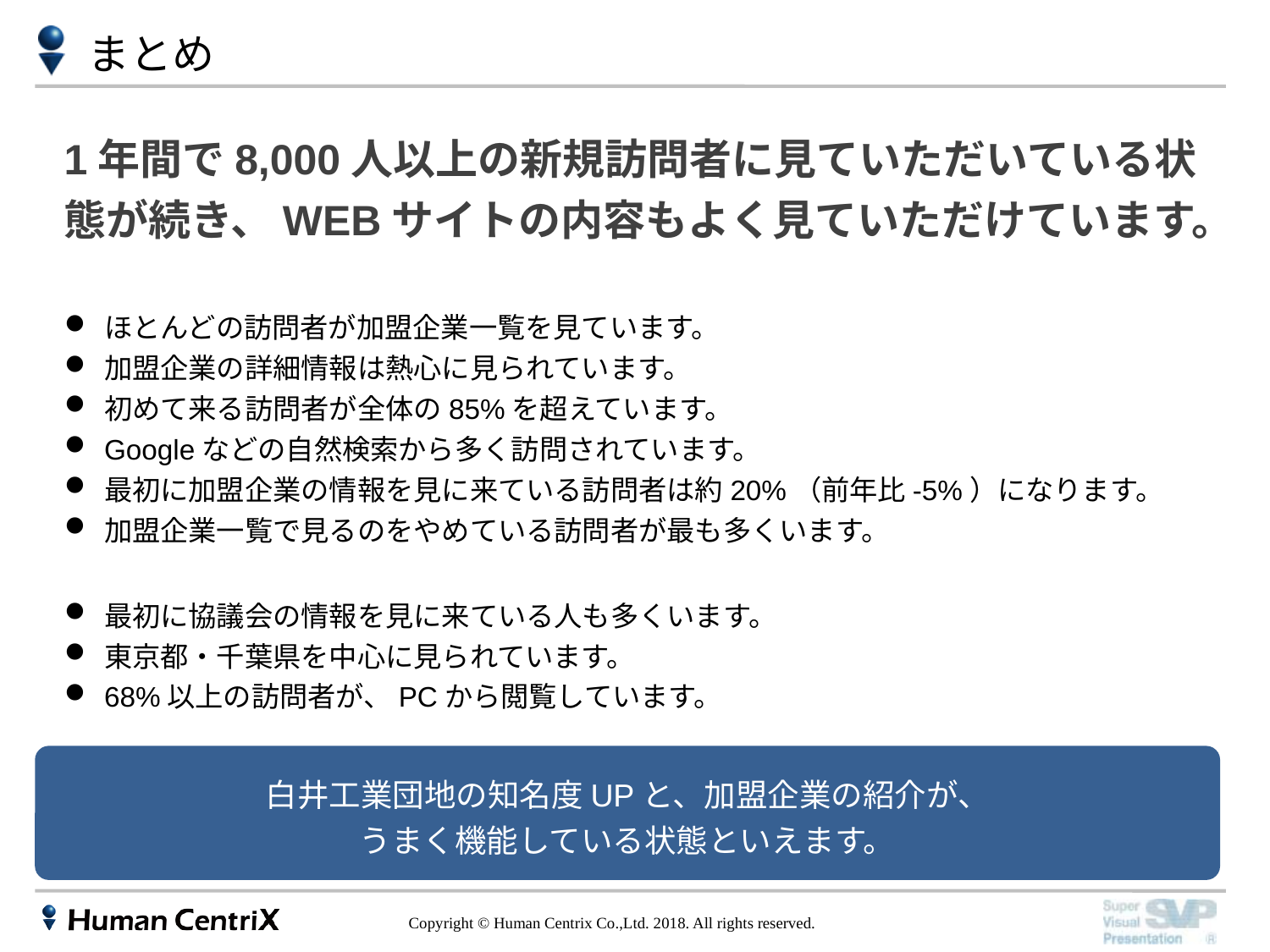

まとめ
1年間で8,000人以上の新規訪問者に見ていただいている状態が続き、WEBサイトの内容もよく見ていただけています。
ほとんどの訪問者が加盟企業一覧を見ています。
加盟企業の詳細情報は熱心に見られています。
初めて来る訪問者が全体の85%を超えています。
Googleなどの自然検索から多く訪問されています。
最初に加盟企業の情報を見に来ている訪問者は約20%（前年比-5%）になります。
加盟企業一覧で見るのをやめている訪問者が最も多くいます。
最初に協議会の情報を見に来ている人も多くいます。
東京都・千葉県を中心に見られています。
68%以上の訪問者が、PCから閲覧しています。
白井工業団地の知名度UPと、加盟企業の紹介が、
うまく機能している状態といえます。